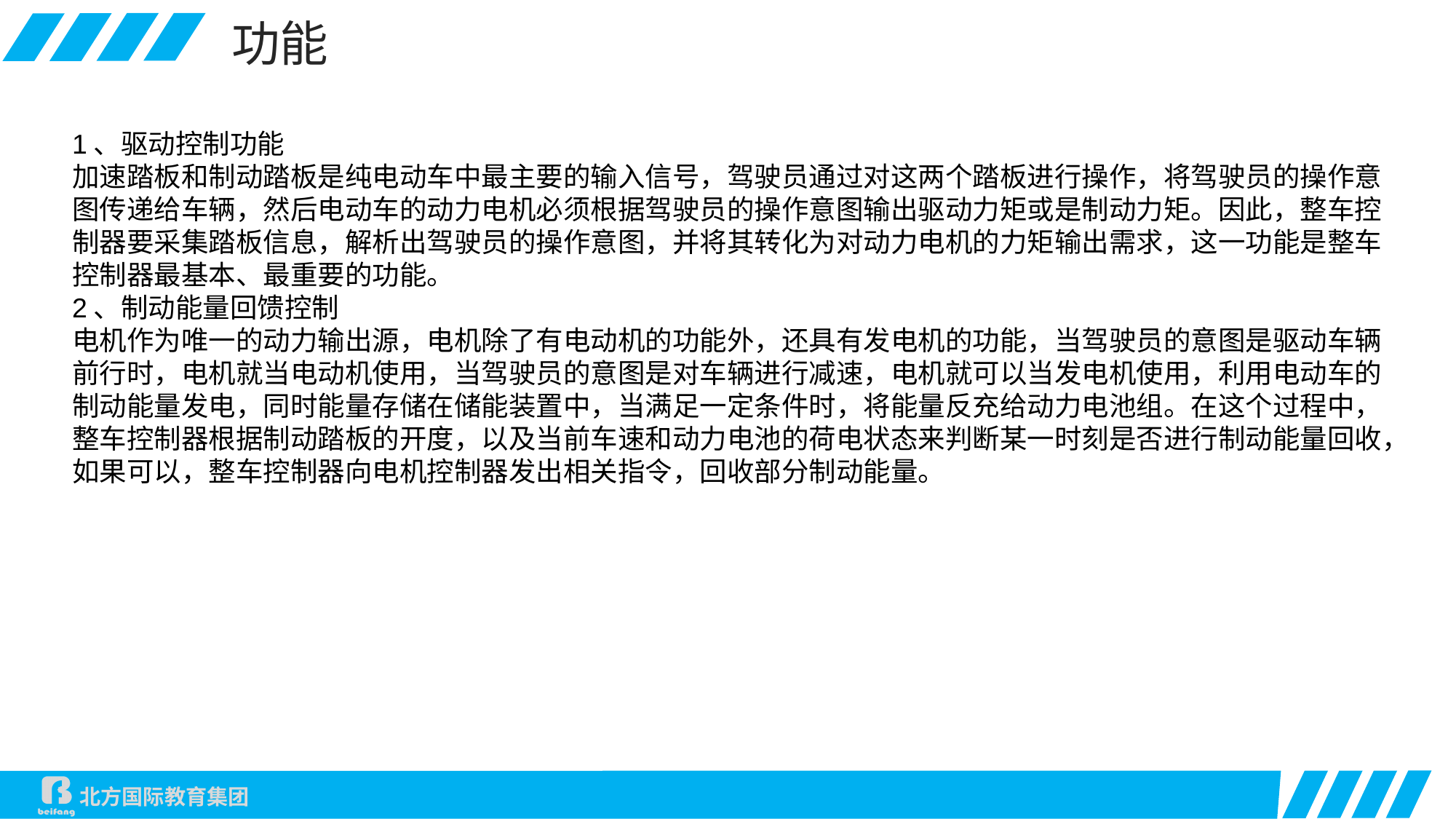

功能
1、驱动控制功能
加速踏板和制动踏板是纯电动车中最主要的输入信号，驾驶员通过对这两个踏板进行操作，将驾驶员的操作意图传递给车辆，然后电动车的动力电机必须根据驾驶员的操作意图输出驱动力矩或是制动力矩。因此，整车控制器要采集踏板信息，解析出驾驶员的操作意图，并将其转化为对动力电机的力矩输出需求，这一功能是整车控制器最基本、最重要的功能。
2、制动能量回馈控制
电机作为唯一的动力输出源，电机除了有电动机的功能外，还具有发电机的功能，当驾驶员的意图是驱动车辆前行时，电机就当电动机使用，当驾驶员的意图是对车辆进行减速，电机就可以当发电机使用，利用电动车的制动能量发电，同时能量存储在储能装置中，当满足一定条件时，将能量反充给动力电池组。在这个过程中，整车控制器根据制动踏板的开度，以及当前车速和动力电池的荷电状态来判断某一时刻是否进行制动能量回收，如果可以，整车控制器向电机控制器发出相关指令，回收部分制动能量。